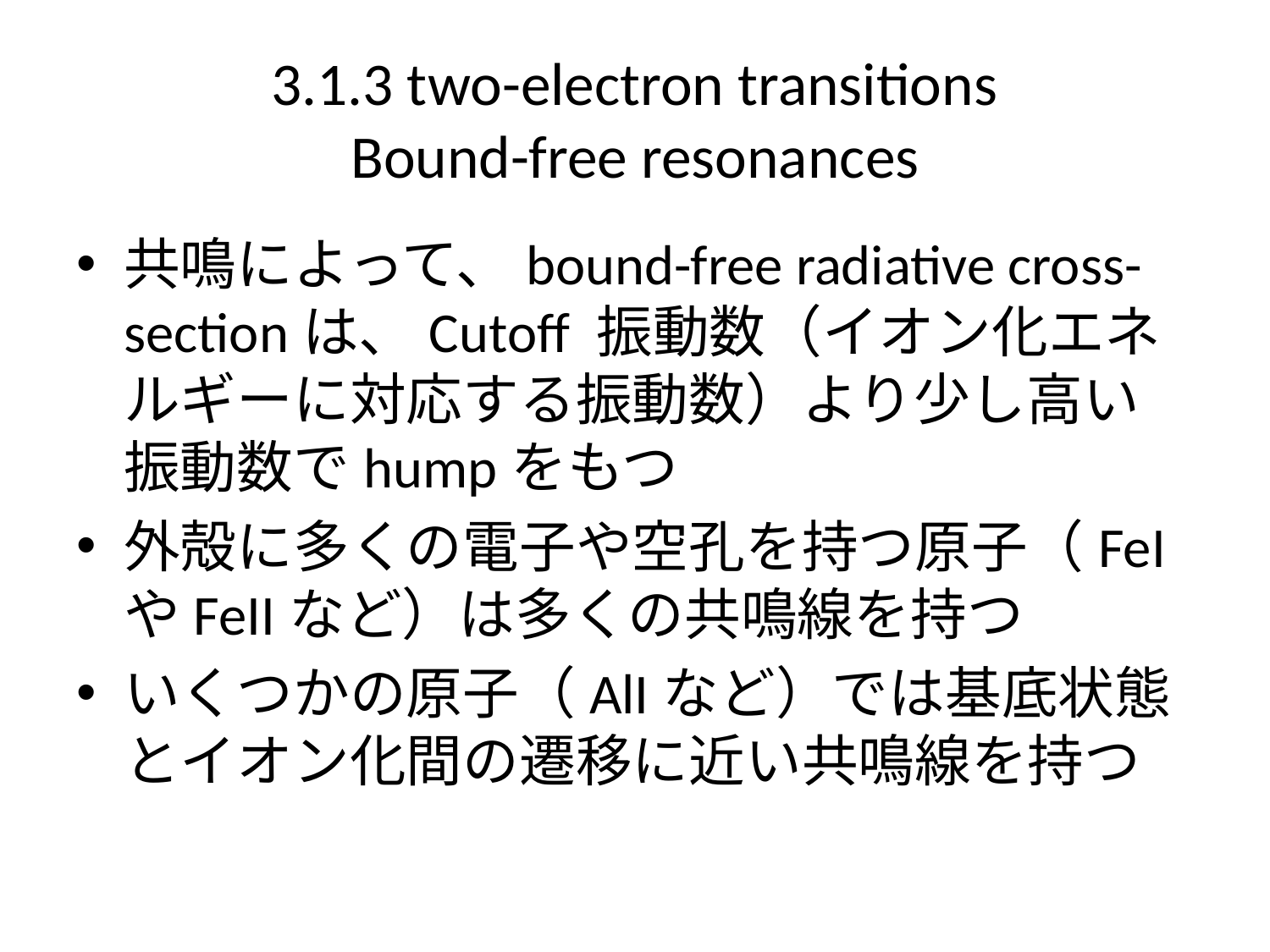

# 3.1.3 two-electron transitions Bound-free resonances
共鳴によって、bound-free radiative cross-sectionは、Cutoff 振動数（イオン化エネルギーに対応する振動数）より少し高い振動数でhumpをもつ
外殻に多くの電子や空孔を持つ原子（FeIやFeIIなど）は多くの共鳴線を持つ
いくつかの原子（AlIなど）では基底状態とイオン化間の遷移に近い共鳴線を持つ